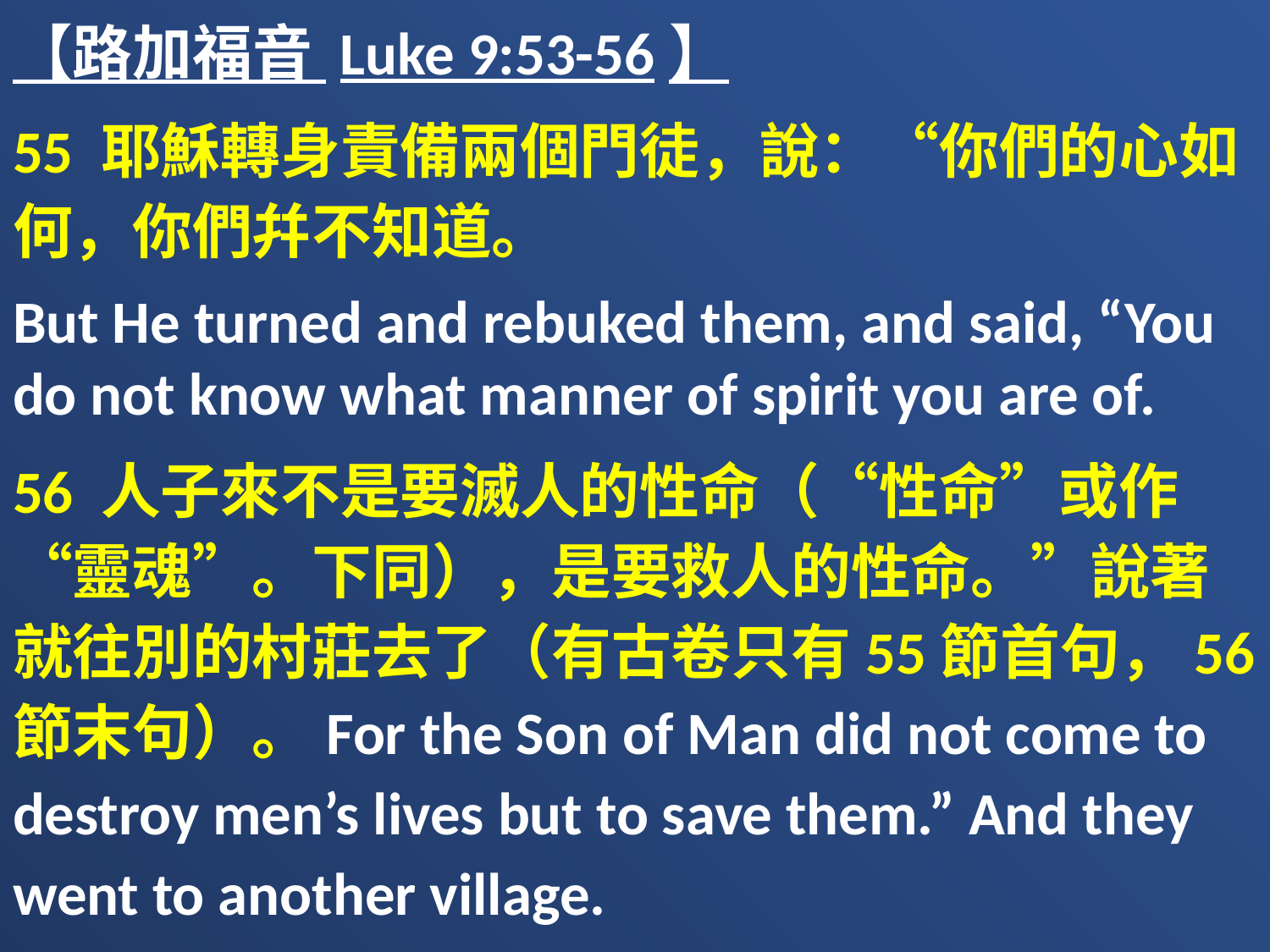

【路加福音 Luke 9:53-56】
55 耶穌轉身責備兩個門徒，說：“你們的心如何，你們幷不知道。
But He turned and rebuked them, and said, “You do not know what manner of spirit you are of.
56 人子來不是要滅人的性命（“性命”或作“靈魂”。下同），是要救人的性命。”說著就往別的村莊去了（有古卷只有55節首句，56節末句）。For the Son of Man did not come to destroy men’s lives but to save them.” And they went to another village.